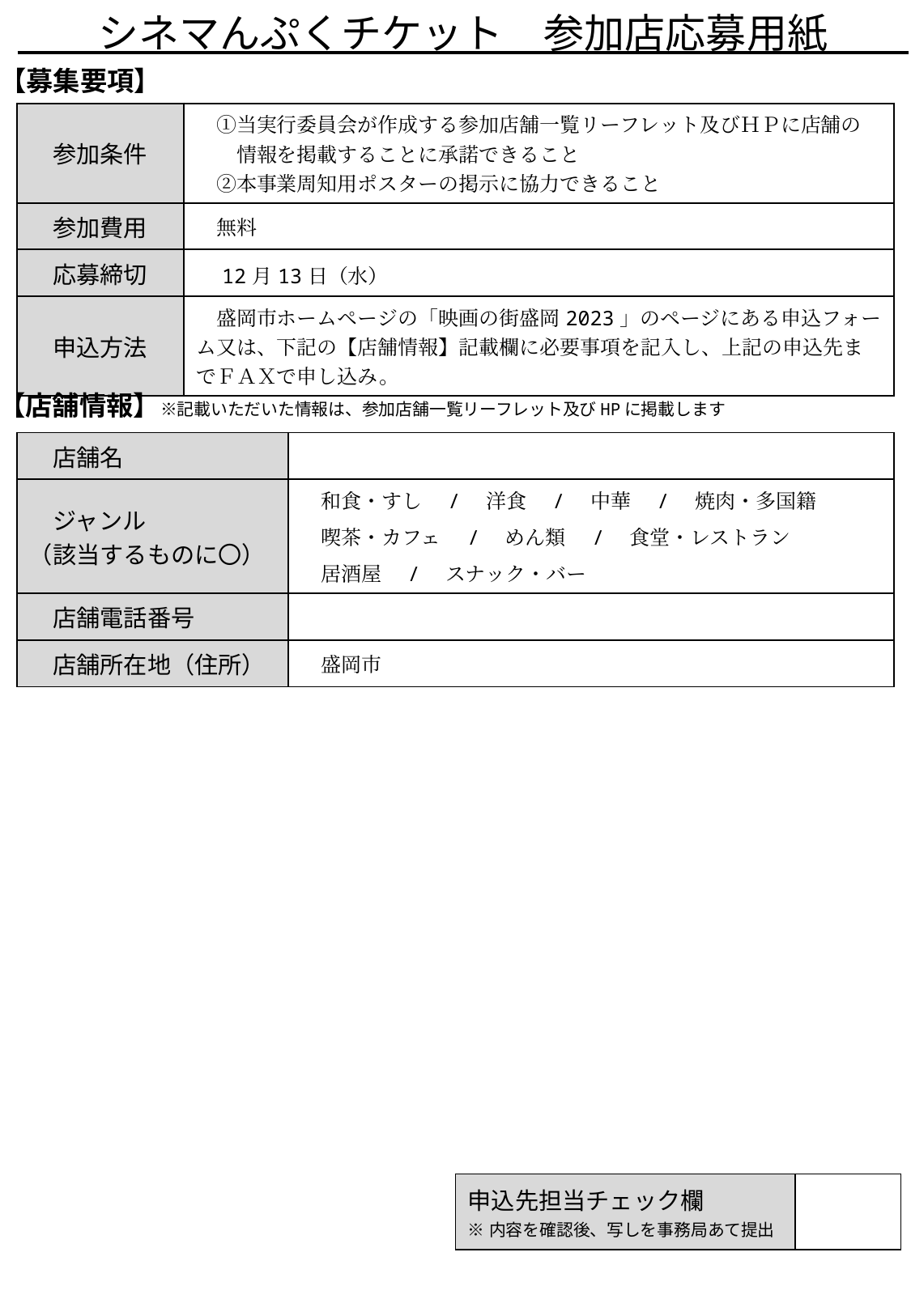

シネマんぷくチケット　参加店応募用紙
【募集要項】
| 参加条件 | ①当実行委員会が作成する参加店舗一覧リーフレット及びＨＰに店舗の 　　情報を掲載することに承諾できること 　②本事業周知用ポスターの掲示に協力できること |
| --- | --- |
| 参加費用 | 無料 |
| 応募締切 | 12月13日（水） |
| 申込方法 | 盛岡市ホームページの「映画の街盛岡2023」のページにある申込フォーム又は、下記の【店舗情報】記載欄に必要事項を記入し、上記の申込先までＦＡＸで申し込み。 |
【店舗情報】※記載いただいた情報は、参加店舗一覧リーフレット及びHPに掲載します
| 店舗名 |  |
| --- | --- |
| ジャンル （該当するものに〇） | 和食・すし　/　洋食　/　中華　/　焼肉・多国籍 　 　喫茶・カフェ　/　めん類　/　食堂・レストラン 　 　居酒屋　/　スナック・バー |
| 店舗電話番号 |  |
| 店舗所在地（住所） | 盛岡市 |
| 申込先担当チェック欄 ※内容を確認後、写しを事務局あて提出 |  |
| --- | --- |